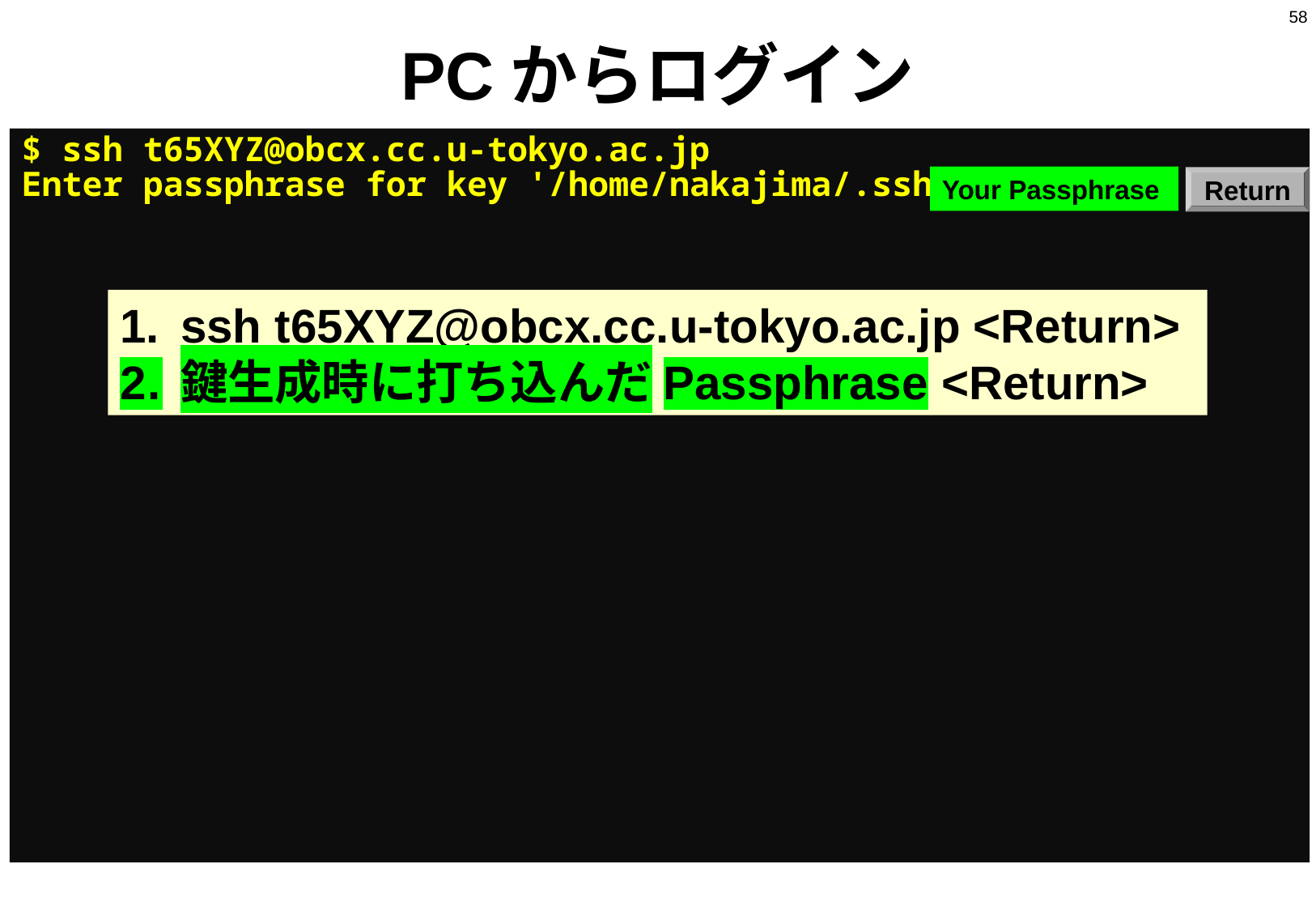

58
# PCからログイン
$ ssh t65XYZ@obcx.cc.u-tokyo.ac.jp
Enter passphrase for key '/home/nakajima/.ssh/id_rsa:

Your Passphrase
Return
ssh t65XYZ@obcx.cc.u-tokyo.ac.jp <Return>
鍵生成時に打ち込んだPassphrase <Return>